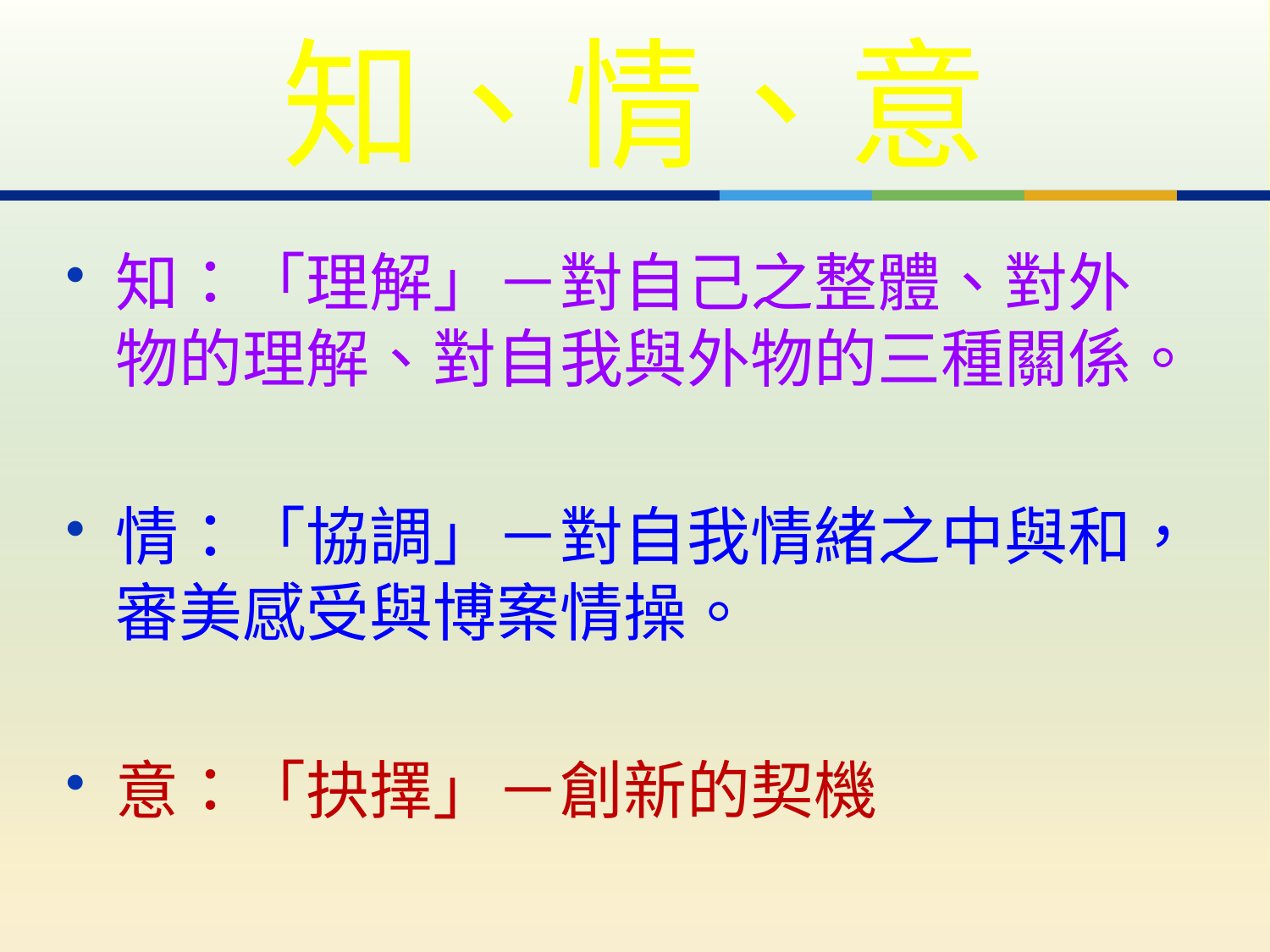

# 知、情、意
知：「理解」－對自己之整體、對外物的理解、對自我與外物的三種關係。

情：「協調」－對自我情緒之中與和，審美感受與博案情操。

意：「抉擇」－創新的契機